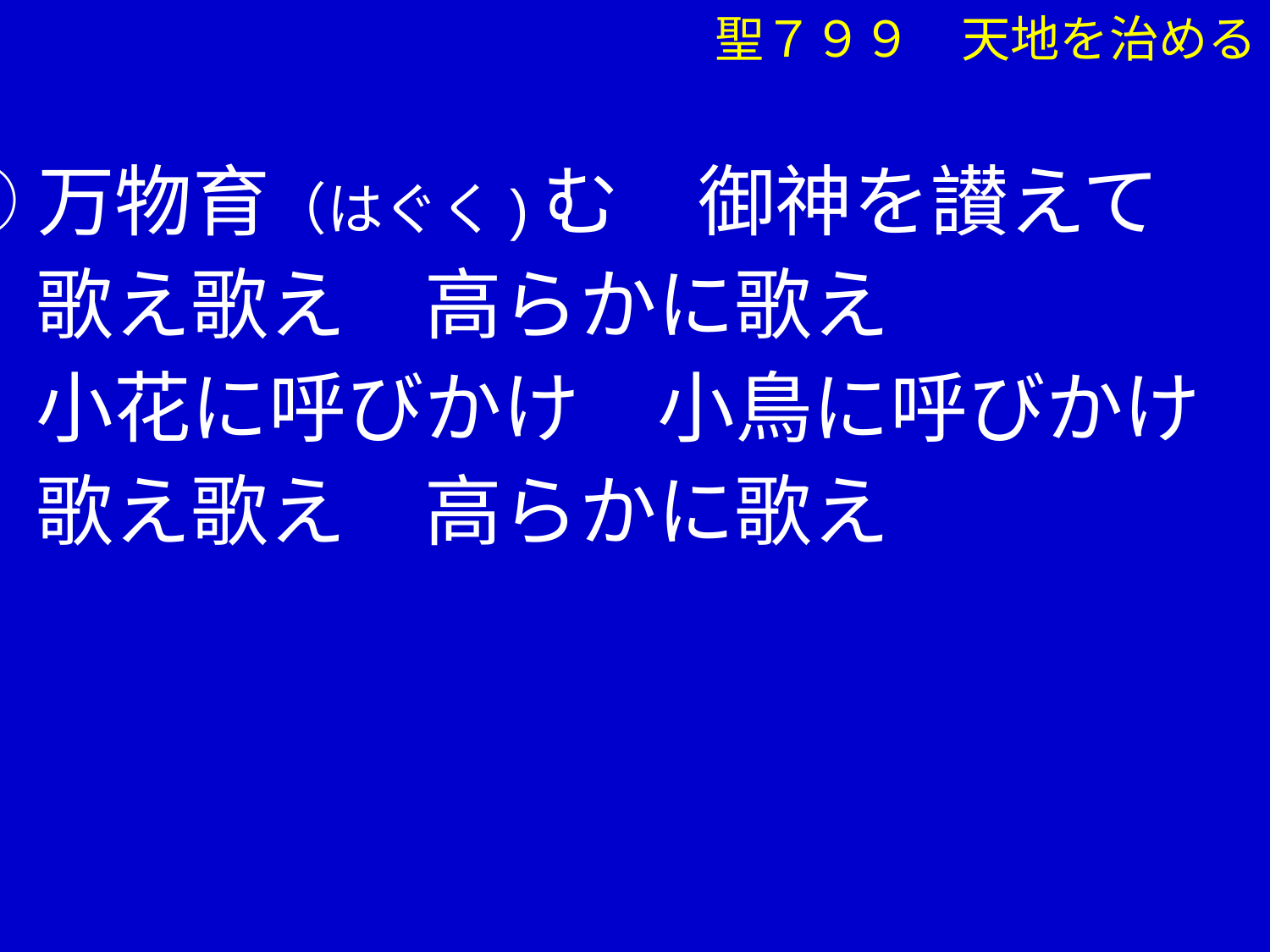

聖７９９　天地を治める

②万物育（はぐく)む　御神を讃えて
　 歌え歌え　高らかに歌え
　 小花に呼びかけ　小鳥に呼びかけ
　 歌え歌え　高らかに歌え